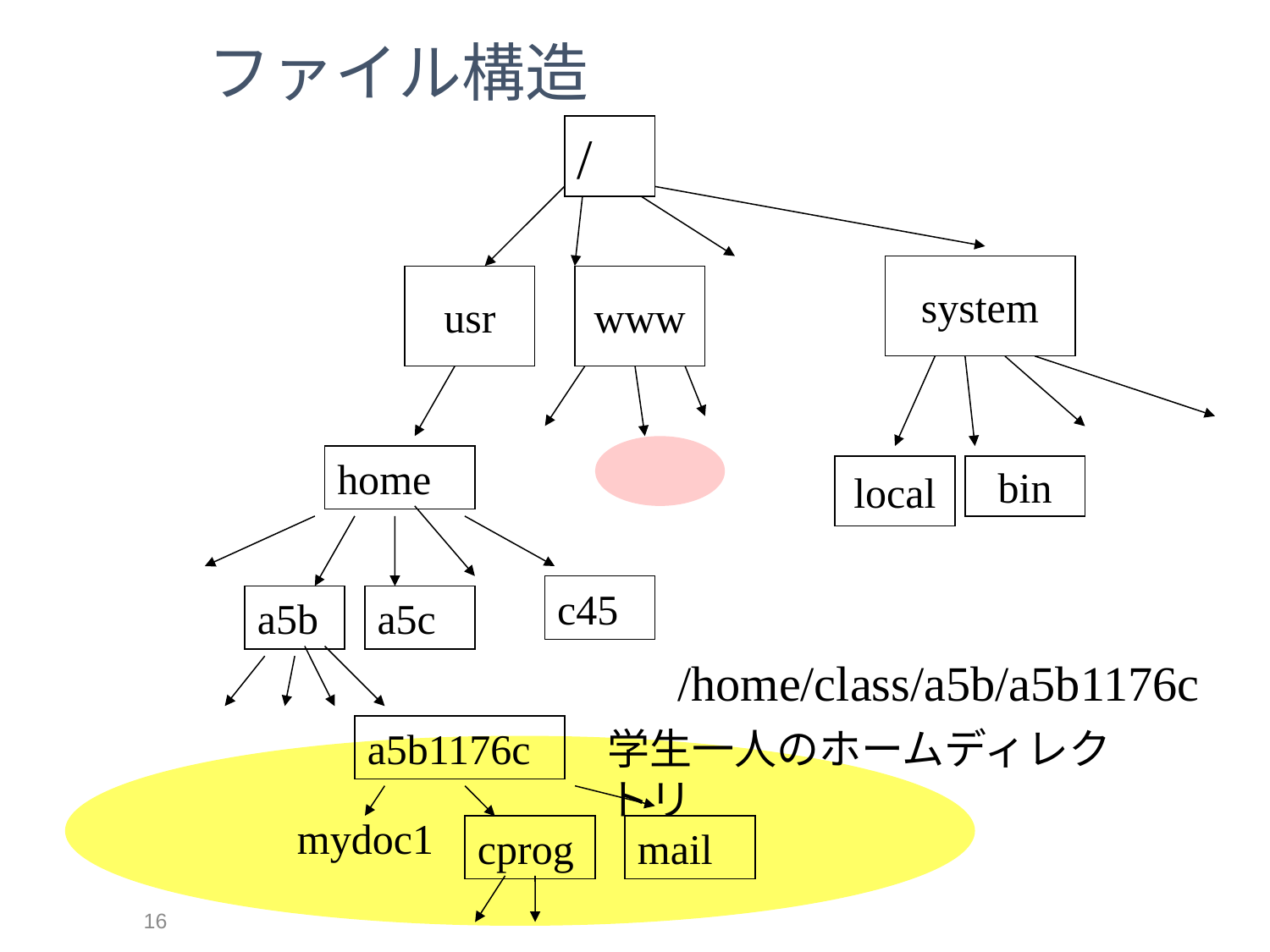

ファイル構造
/

system
usr
www

home
local
bin

c45
a5b
a5c
/home/class/a5b/a5b1176c

a5b1176c
学生一人のホームディレクトリ

mydoc1

cprog
mail

16